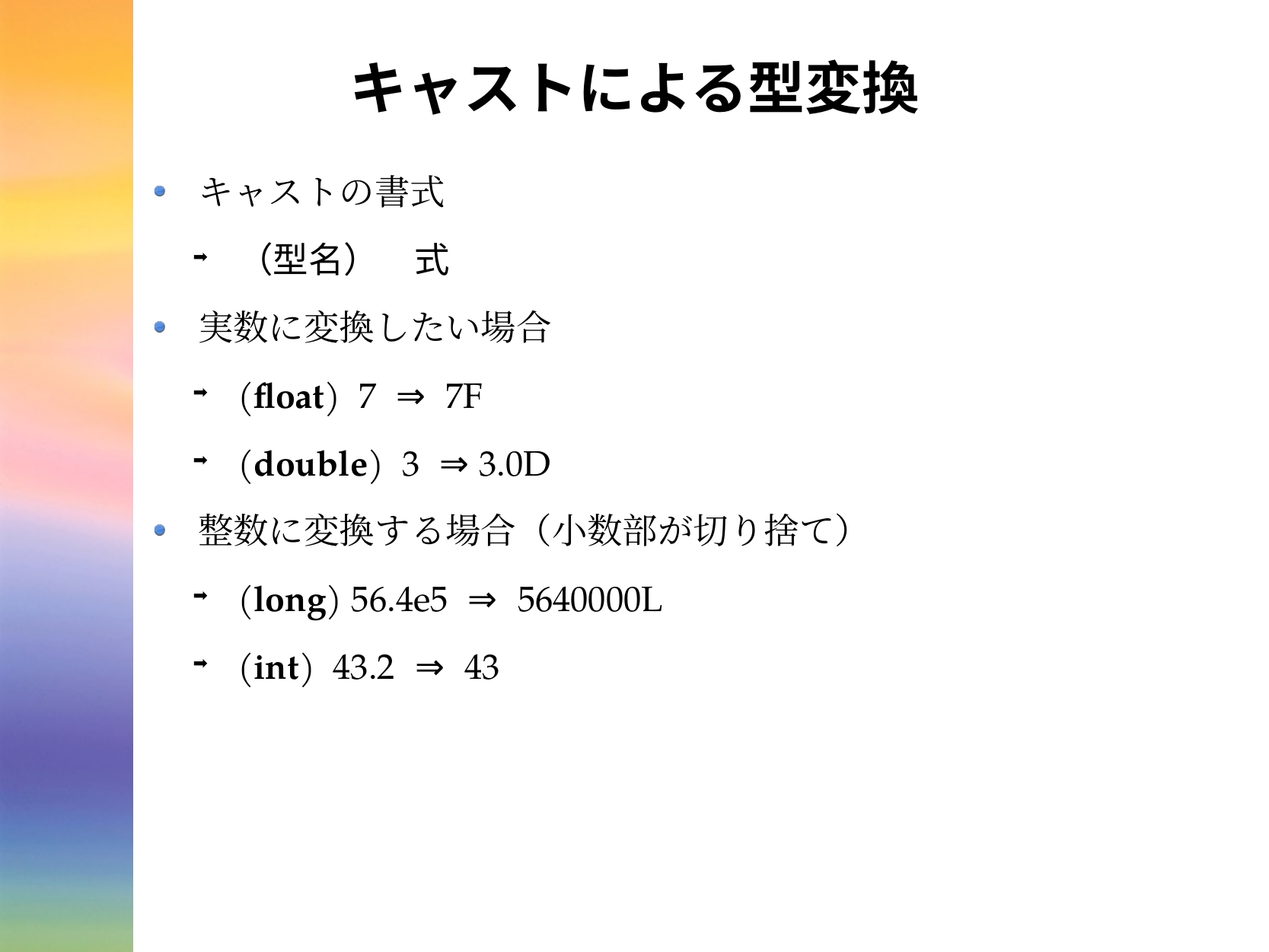

# キャストによる型変換
キャストの書式
（型名）　式
実数に変換したい場合
(float)  7  ⇒  7F
(double)  3  ⇒ 3.0D
整数に変換する場合（小数部が切り捨て）
(long) 56.4e5  ⇒  5640000L
(int)  43.2  ⇒  43